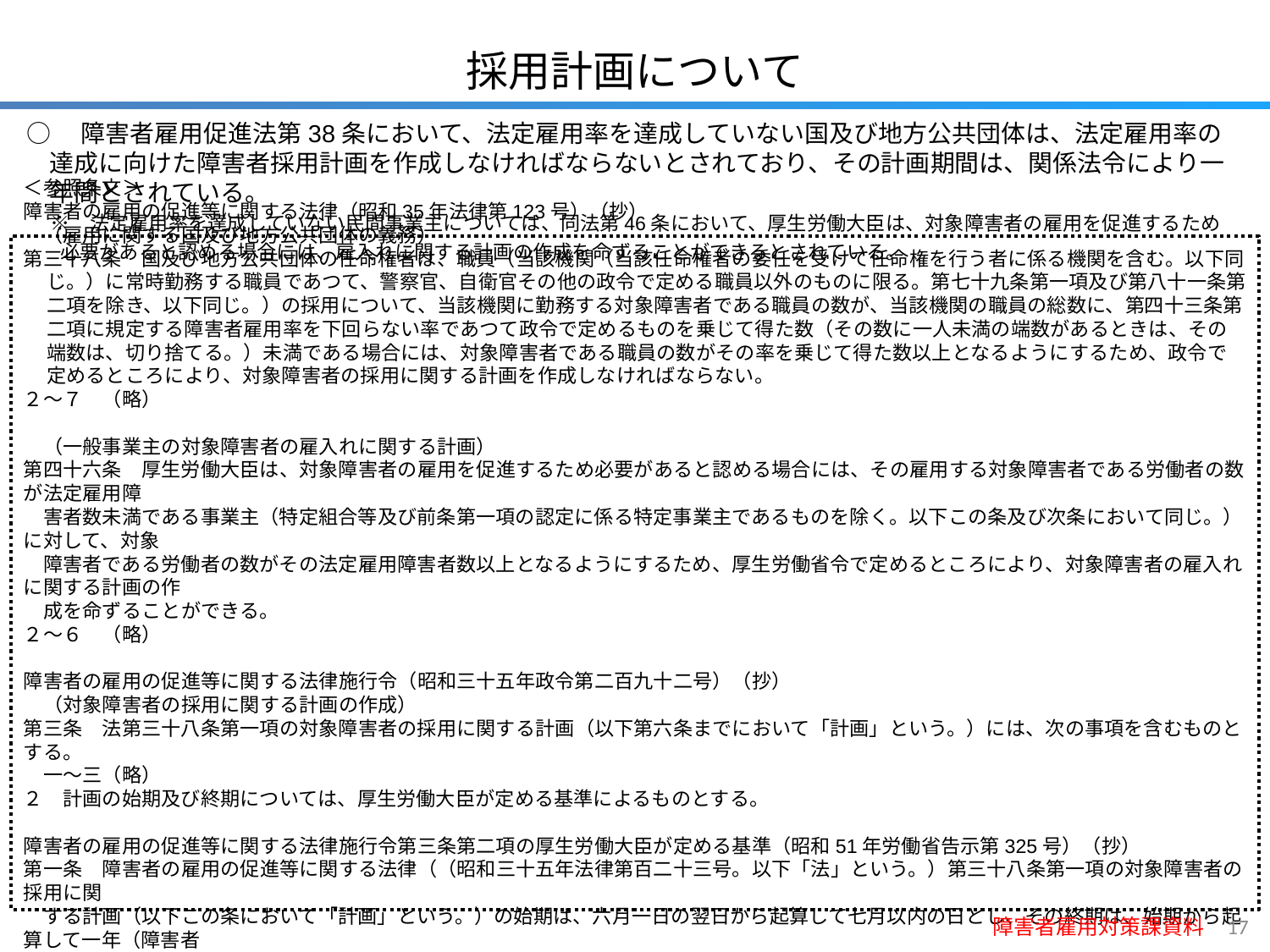

採用計画について

○　障害者雇用促進法第38条において、法定雇用率を達成していない国及び地方公共団体は、法定雇用率の達成に向けた障害者採用計画を作成しなければならないとされており、その計画期間は、関係法令により一年間とされている。
　 ※　法定雇用率を達成していない民間事業主については、同法第46条において、厚生労働大臣は、対象障害者の雇用を促進するため必要があると認める場合には、雇入れに関する計画の作成を命ずることができるとされている。
＜参照条文＞
障害者の雇用の促進等に関する法律（昭和35年法律第123号）（抄）
　（雇用に関する国及び地方公共団体の義務）
第三十八条　国及び地方公共団体の任命権者は、職員（当該機関（当該任命権者の委任を受けて任命権を行う者に係る機関を含む。以下同じ。）に常時勤務する職員であつて、警察官、自衛官その他の政令で定める職員以外のものに限る。第七十九条第一項及び第八十一条第二項を除き、以下同じ。）の採用について、当該機関に勤務する対象障害者である職員の数が、当該機関の職員の総数に、第四十三条第二項に規定する障害者雇用率を下回らない率であつて政令で定めるものを乗じて得た数（その数に一人未満の端数があるときは、その端数は、切り捨てる。）未満である場合には、対象障害者である職員の数がその率を乗じて得た数以上となるようにするため、政令で定めるところにより、対象障害者の採用に関する計画を作成しなければならない。
２～７　（略）

　（一般事業主の対象障害者の雇入れに関する計画）
第四十六条　厚生労働大臣は、対象障害者の雇用を促進するため必要があると認める場合には、その雇用する対象障害者である労働者の数が法定雇用障
　害者数未満である事業主（特定組合等及び前条第一項の認定に係る特定事業主であるものを除く。以下この条及び次条において同じ。）に対して、対象
　障害者である労働者の数がその法定雇用障害者数以上となるようにするため、厚生労働省令で定めるところにより、対象障害者の雇入れに関する計画の作
　成を命ずることができる。
２～６　（略）

障害者の雇用の促進等に関する法律施行令（昭和三十五年政令第二百九十二号）（抄）
　（対象障害者の採用に関する計画の作成）
第三条　法第三十八条第一項の対象障害者の採用に関する計画（以下第六条までにおいて「計画」という。）には、次の事項を含むものとする。
　一～三（略）
２　計画の始期及び終期については、厚生労働大臣が定める基準によるものとする。

障害者の雇用の促進等に関する法律施行令第三条第二項の厚生労働大臣が定める基準（昭和51年労働省告示第325号）（抄）
第一条　障害者の雇用の促進等に関する法律（（昭和三十五年法律第百二十三号。以下「法」という。）第三十八条第一項の対象障害者の採用に関
　する計画（以下この条において「計画」という。）の始期は、六月一日の翌日から起算して七月以内の日とし、その終期は、始期から起算して一年（障害者
　の雇用の促進等に関する法律施行令第二条ただし書の教育委員会が作成する計画にあっては、二年）を経過する日とする。
障害者雇用対策課資料
17